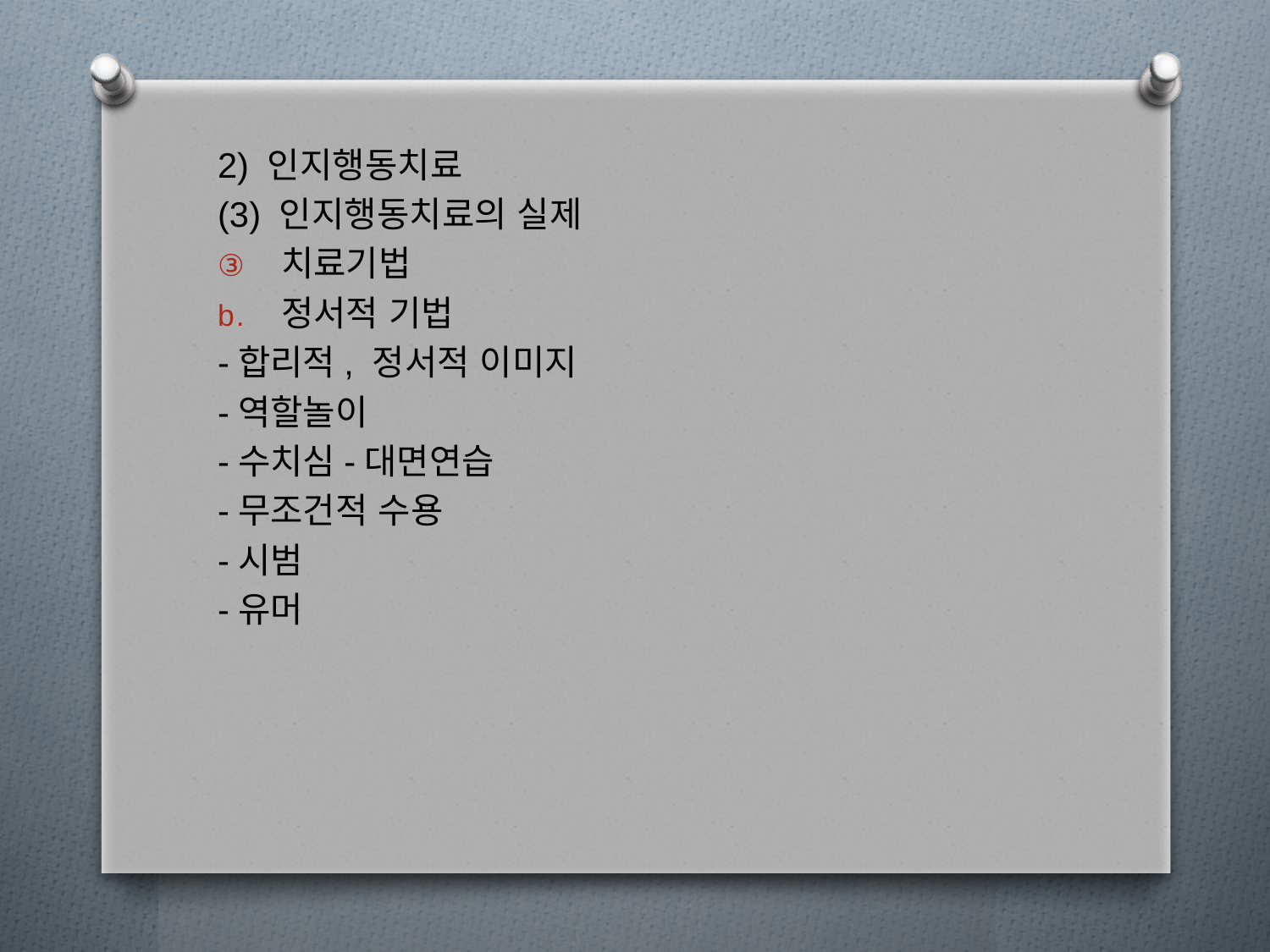

2) 인지행동치료
(3) 인지행동치료의 실제
치료기법
정서적 기법
-합리적, 정서적 이미지
-역할놀이
-수치심-대면연습
-무조건적 수용
-시범
-유머